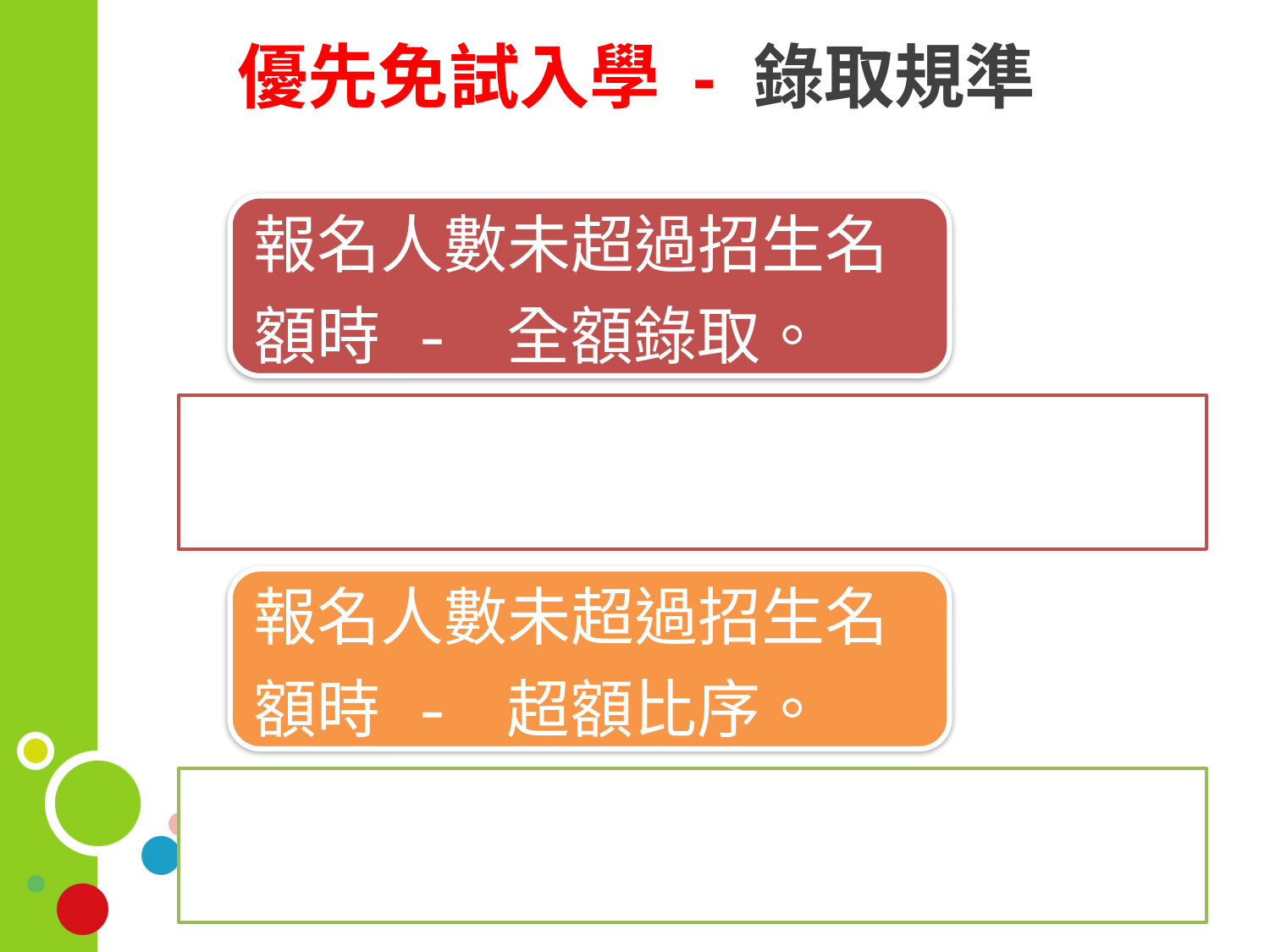

# 優先免試入學 - 錄取規準
報名人數未超過招生名額時 - 全額錄取。
報名人數未超過招生名額時 - 超額比序。